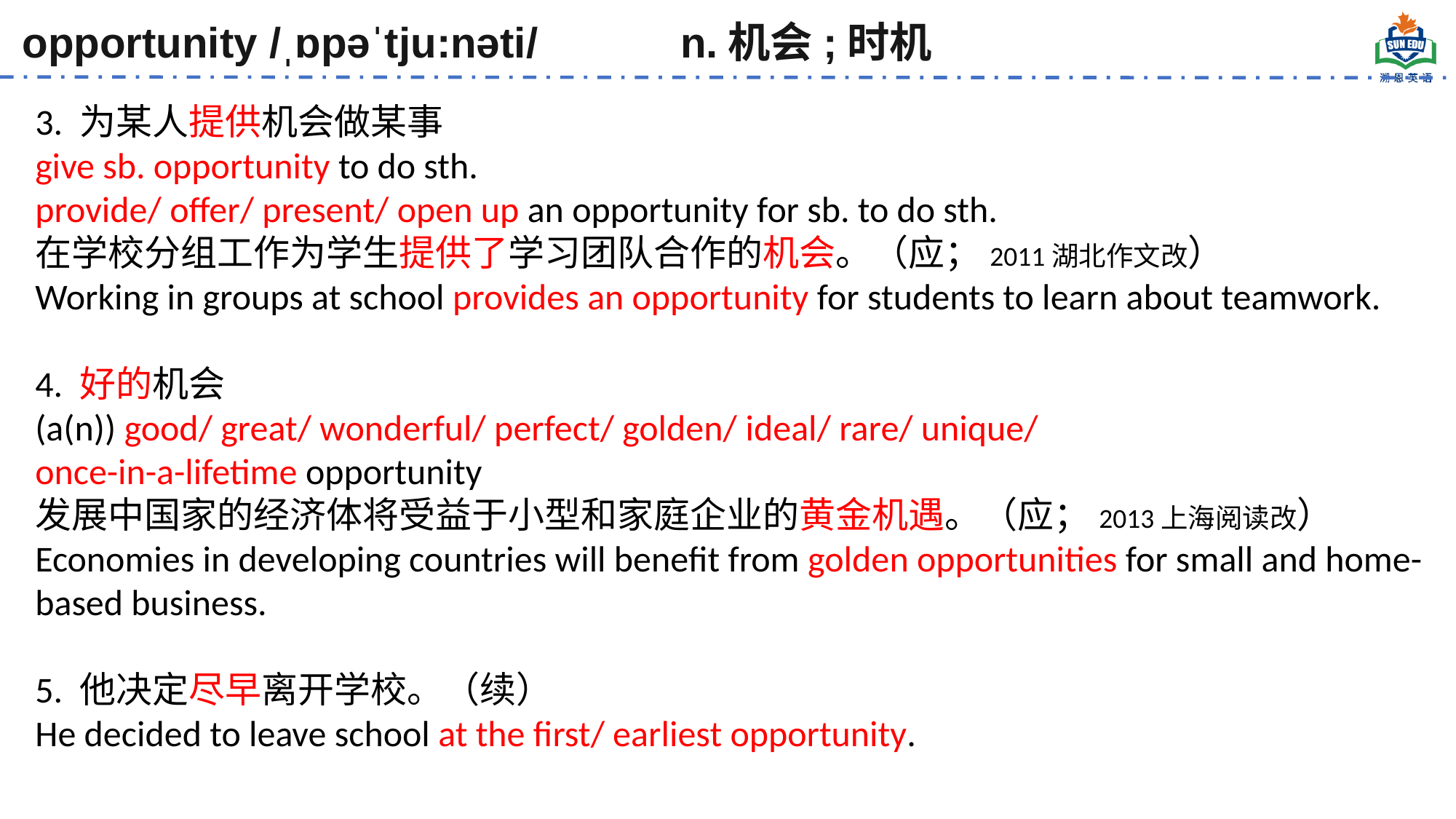

opportunity /ˌɒpəˈtju:nəti/            n.机会;时机
3. 为某人提供机会做某事
give sb. opportunity to do sth.
provide/ offer/ present/ open up an opportunity for sb. to do sth.
在学校分组工作为学生提供了学习团队合作的机会。（应；2011湖北作文改）
Working in groups at school provides an opportunity for students to learn about teamwork.

4. 好的机会
(a(n)) good/ great/ wonderful/ perfect/ golden/ ideal/ rare/ unique/
once-in-a-lifetime opportunity
发展中国家的经济体将受益于小型和家庭企业的黄金机遇。（应；2013上海阅读改）
Economies in developing countries will benefit from golden opportunities for small and home-based business.

5. 他决定尽早离开学校。（续）
He decided to leave school at the first/ earliest opportunity.